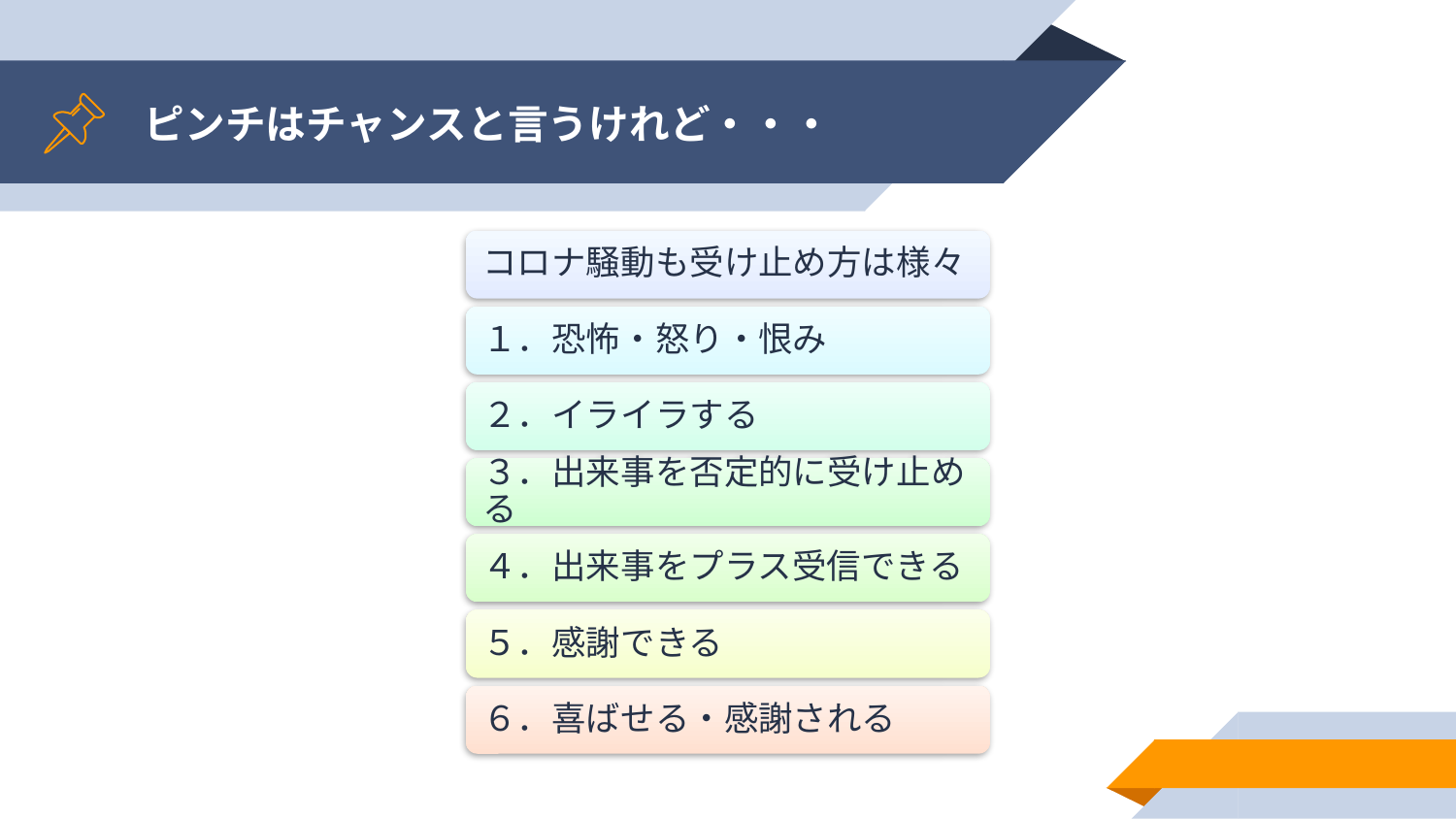

# ピンチはチャンスと言うけれど・・・

コロナ騒動も受け止め方は様々
１．恐怖・怒り・恨み
２．イライラする
３．出来事を否定的に受け止める
４．出来事をプラス受信できる
５．感謝できる
６．喜ばせる・感謝される